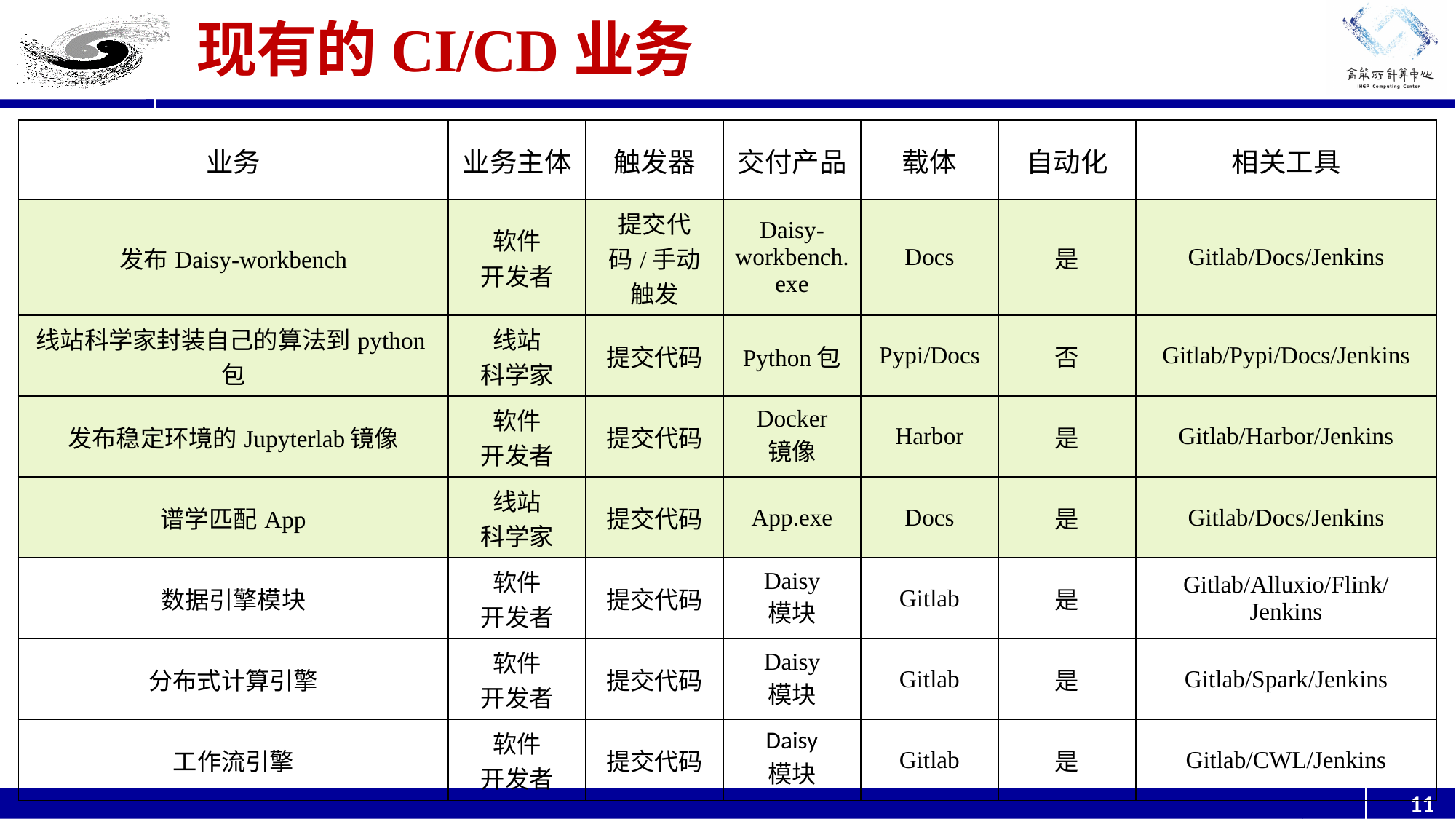

# 现有的CI/CD业务
| 业务 | 业务主体 | 触发器 | 交付产品 | 载体 | 自动化 | 相关工具 |
| --- | --- | --- | --- | --- | --- | --- |
| 发布Daisy-workbench | 软件 开发者 | 提交代码/手动触发 | Daisy-workbench.exe | Docs | 是 | Gitlab/Docs/Jenkins |
| 线站科学家封装自己的算法到python包 | 线站 科学家 | 提交代码 | Python包 | Pypi/Docs | 否 | Gitlab/Pypi/Docs/Jenkins |
| 发布稳定环境的Jupyterlab镜像 | 软件 开发者 | 提交代码 | Docker 镜像 | Harbor | 是 | Gitlab/Harbor/Jenkins |
| 谱学匹配App | 线站 科学家 | 提交代码 | App.exe | Docs | 是 | Gitlab/Docs/Jenkins |
| 数据引擎模块 | 软件 开发者 | 提交代码 | Daisy 模块 | Gitlab | 是 | Gitlab/Alluxio/Flink/ Jenkins |
| 分布式计算引擎 | 软件 开发者 | 提交代码 | Daisy 模块 | Gitlab | 是 | Gitlab/Spark/Jenkins |
| 工作流引擎 | 软件 开发者 | 提交代码 | Daisy 模块 | Gitlab | 是 | Gitlab/CWL/Jenkins |